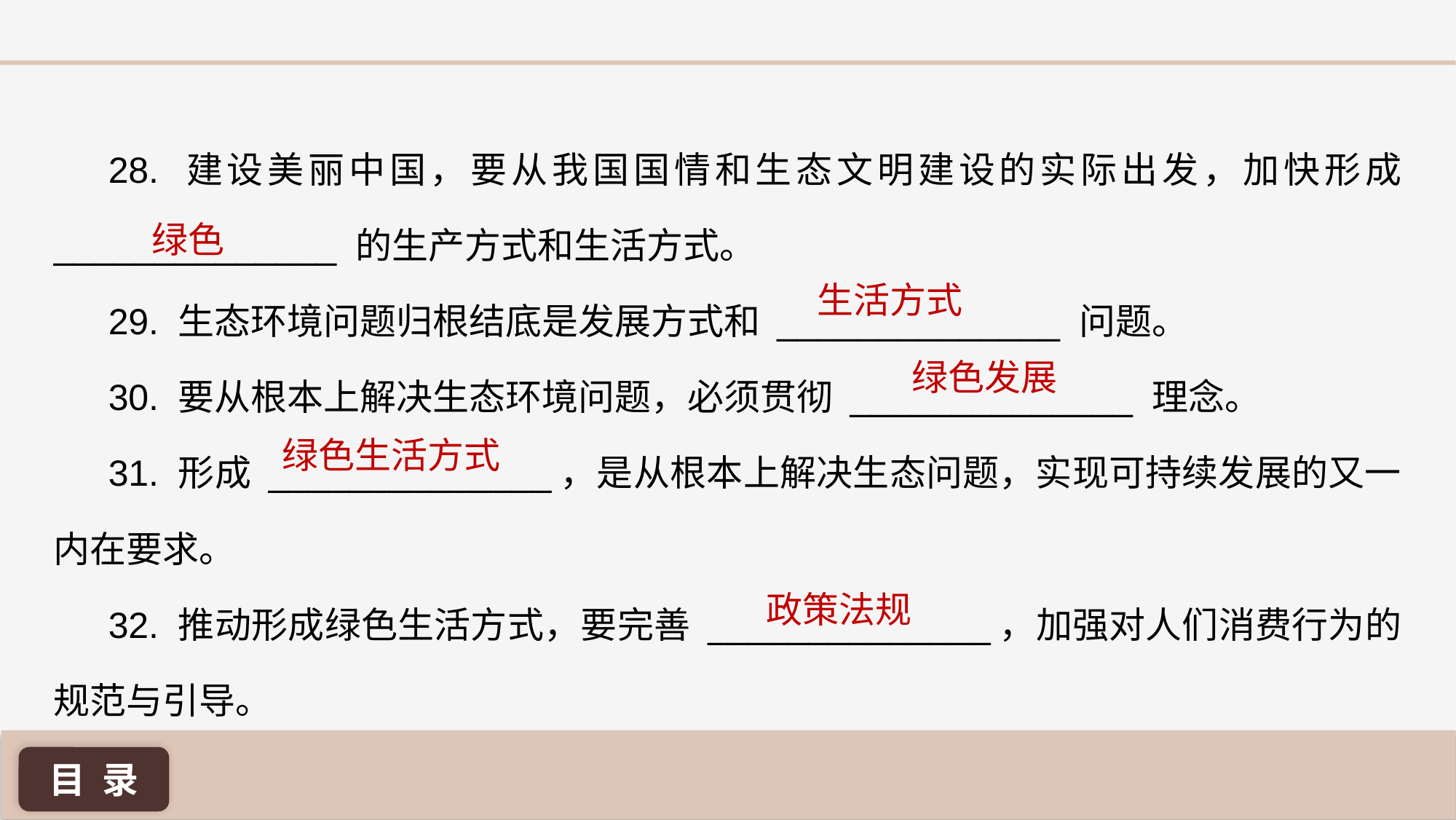

28. 建设美丽中国，要从我国国情和生态文明建设的实际出发，加快形成 ______________ 的生产方式和生活方式。
29. 生态环境问题归根结底是发展方式和 ______________ 问题。
30. 要从根本上解决生态环境问题，必须贯彻 ______________ 理念。
31. 形成 ______________，是从根本上解决生态问题，实现可持续发展的又一内在要求。
32. 推动形成绿色生活方式，要完善 ______________，加强对人们消费行为的规范与引导。
绿色
生活方式
绿色发展
绿色生活方式
政策法规